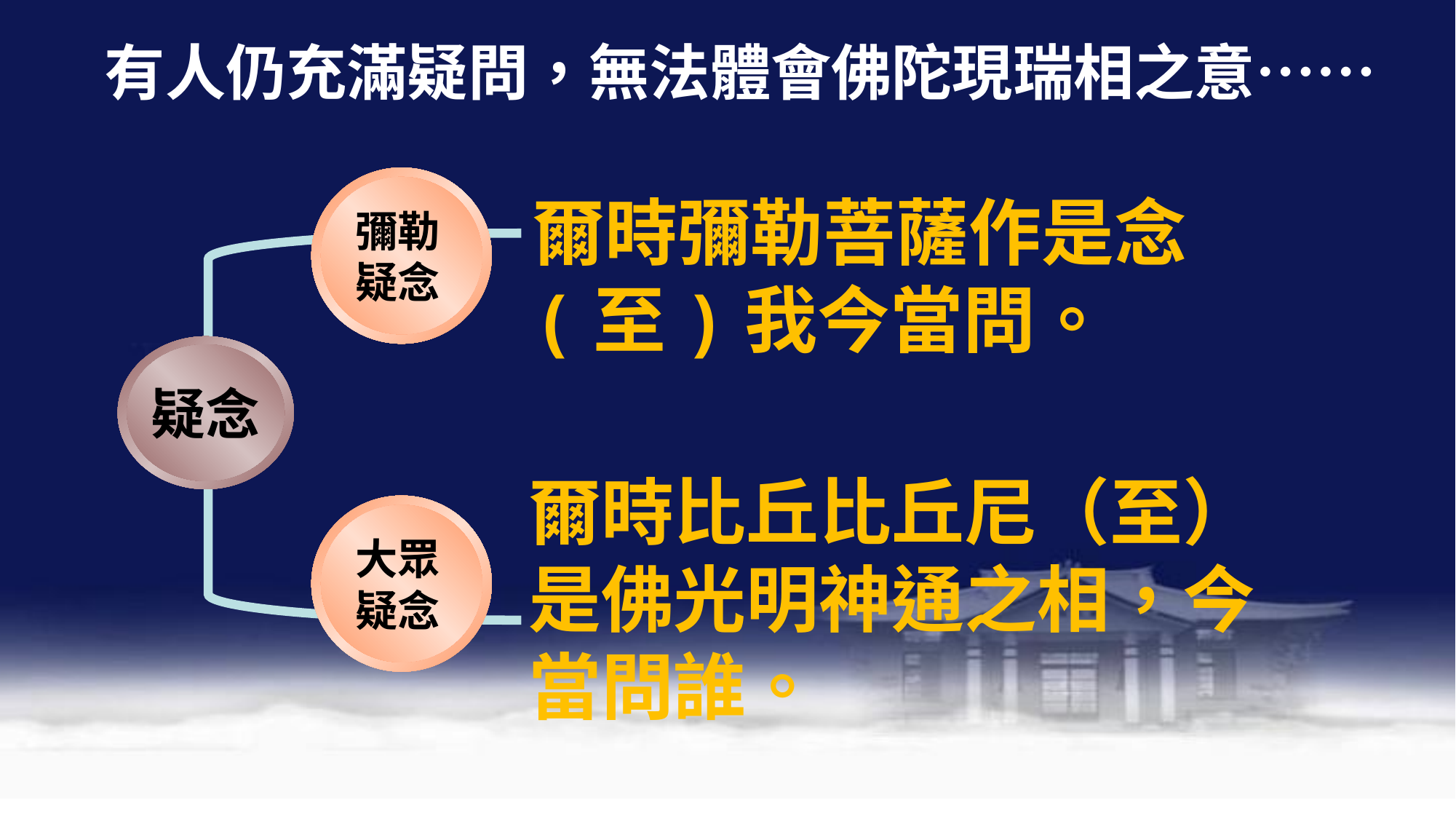

有人仍充滿疑問，無法體會佛陀現瑞相之意……

彌勒
疑念
爾時彌勒菩薩作是念(至)我今當問。

疑念
爾時比丘比丘尼（至）是佛光明神通之相，今當問誰。

大眾
疑念